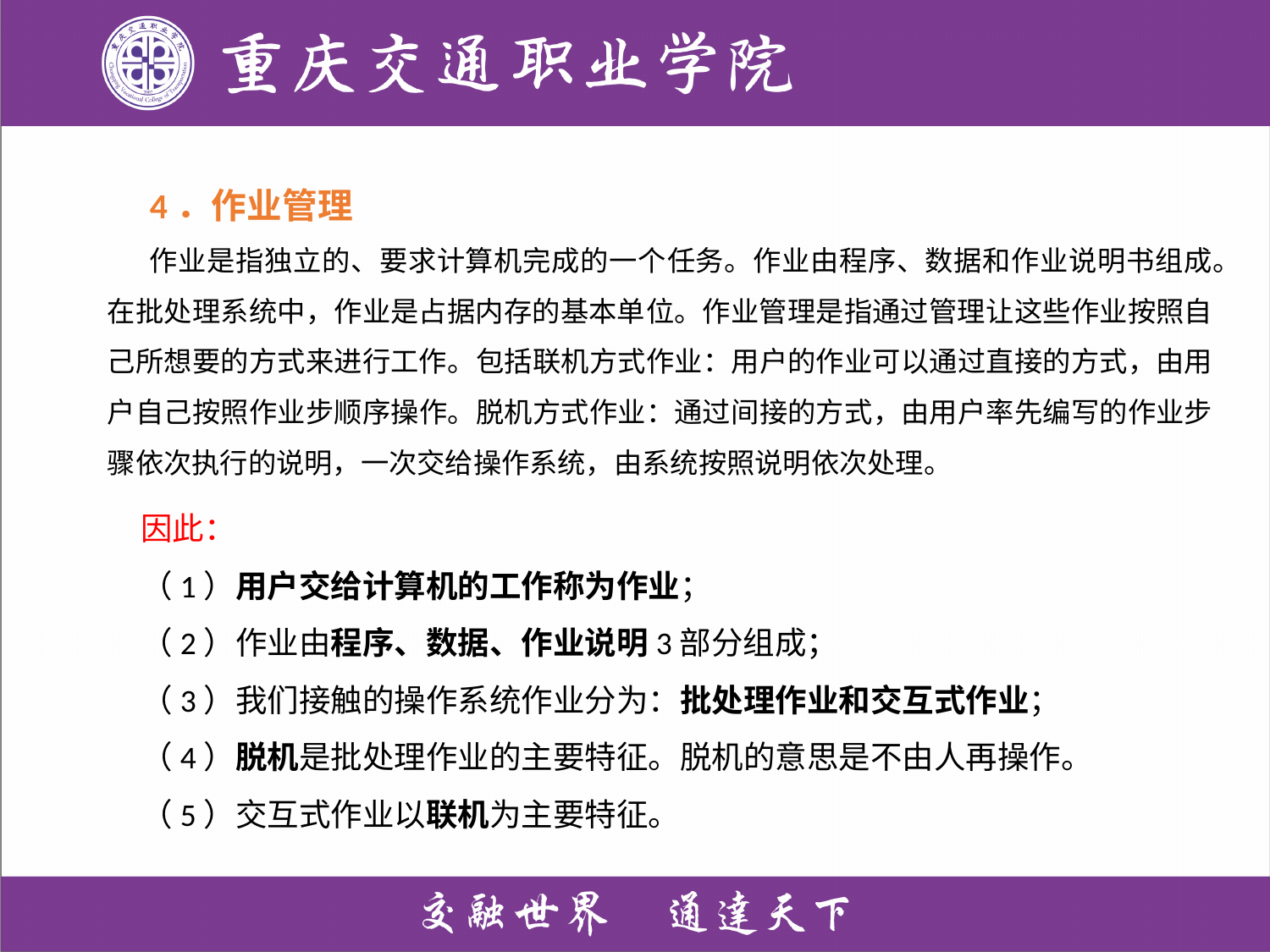

4．作业管理
作业是指独立的、要求计算机完成的一个任务。作业由程序、数据和作业说明书组成。在批处理系统中，作业是占据内存的基本单位。作业管理是指通过管理让这些作业按照自己所想要的方式来进行工作。包括联机方式作业：用户的作业可以通过直接的方式，由用户自己按照作业步顺序操作。脱机方式作业：通过间接的方式，由用户率先编写的作业步骤依次执行的说明，一次交给操作系统，由系统按照说明依次处理。
因此：
（1）用户交给计算机的工作称为作业；
（2）作业由程序、数据、作业说明3部分组成；
（3）我们接触的操作系统作业分为：批处理作业和交互式作业；
（4）脱机是批处理作业的主要特征。脱机的意思是不由人再操作。
（5）交互式作业以联机为主要特征。